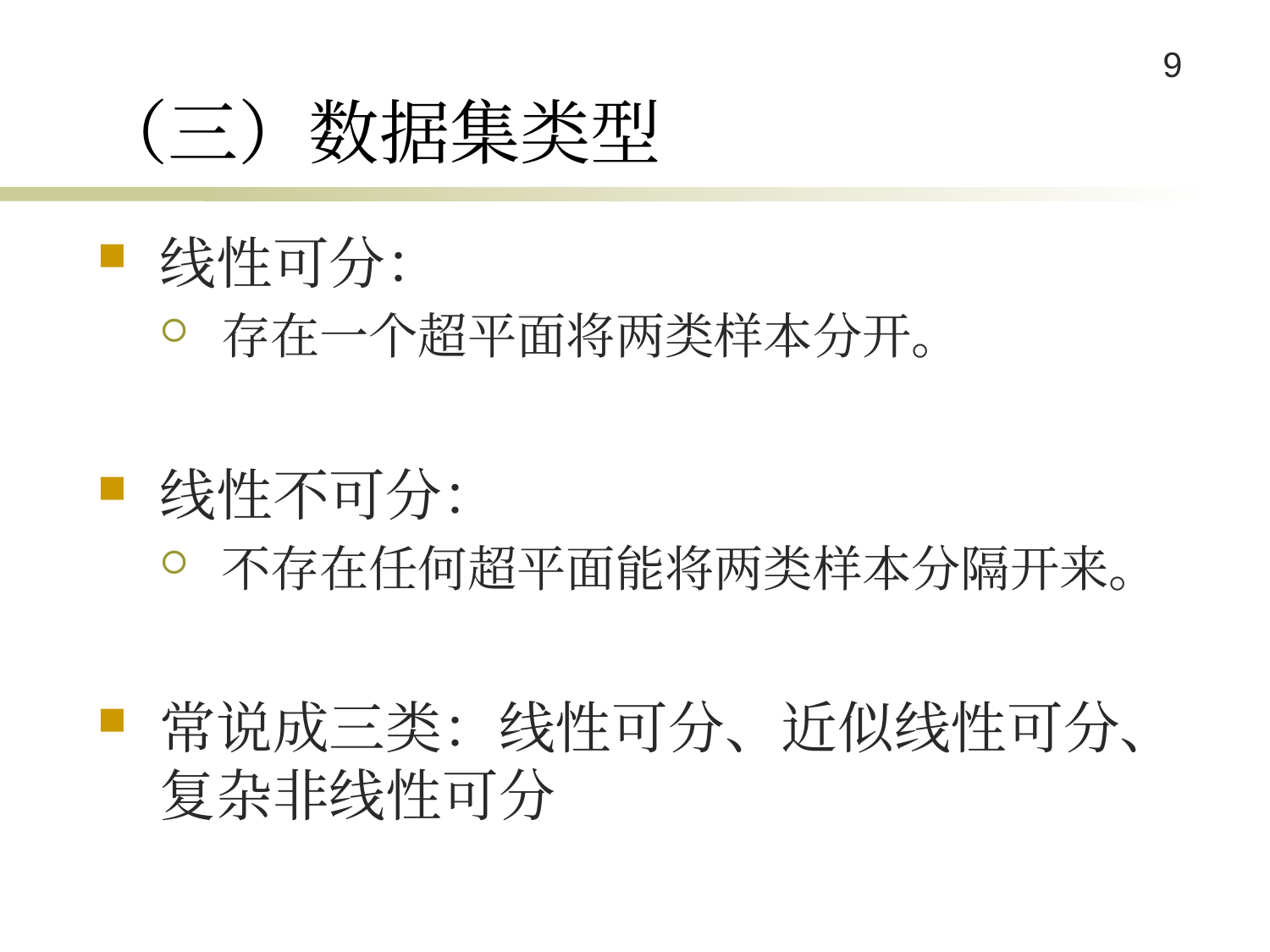

# （三）数据集类型
线性可分：
存在一个超平面将两类样本分开。

线性不可分：
不存在任何超平面能将两类样本分隔开来。

常说成三类：线性可分、近似线性可分、复杂非线性可分